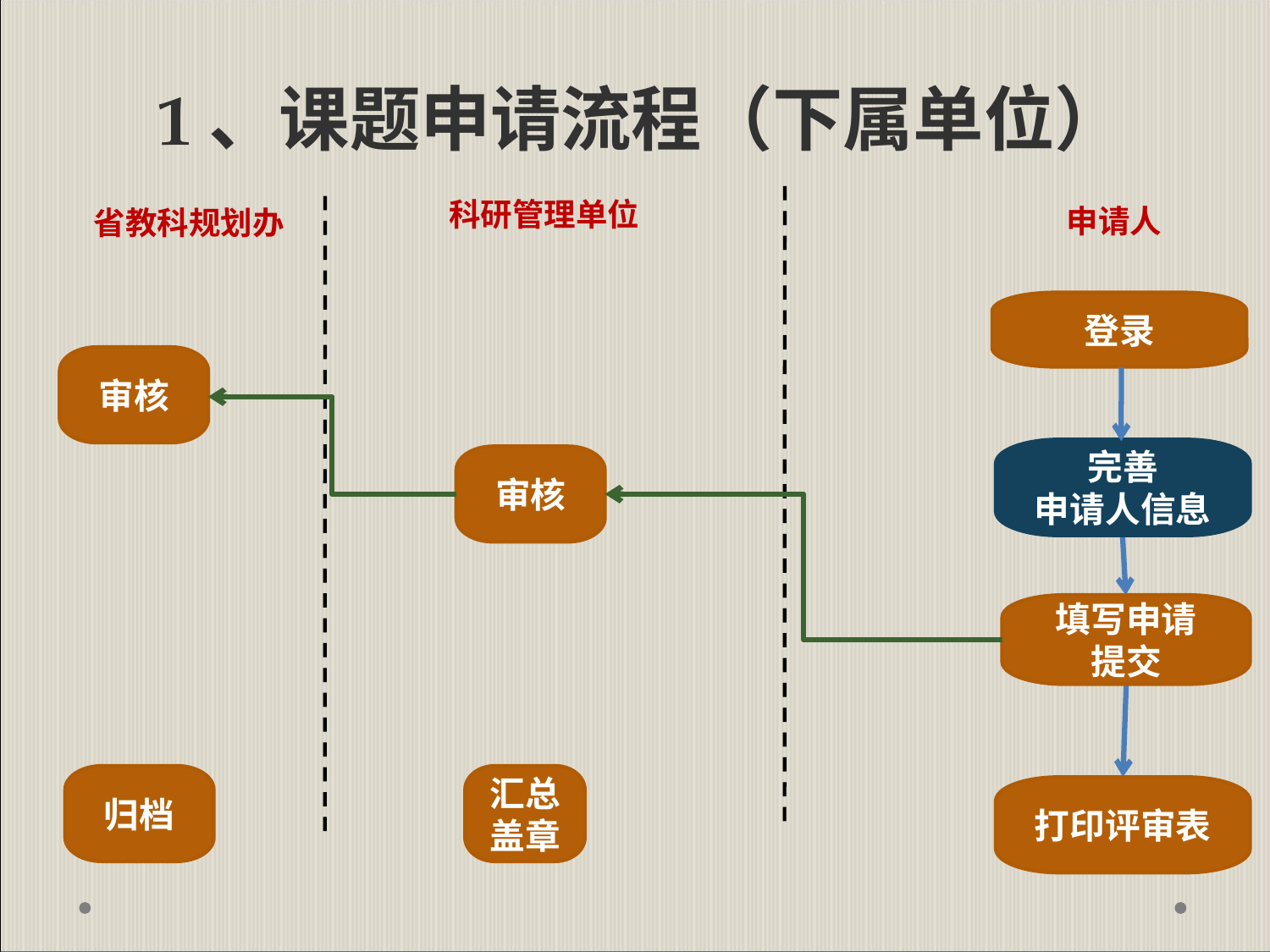

# 1、课题申请流程（下属单位）
科研管理单位
申请人
登录
完善
申请人信息
填写申请
提交
打印评审表
省教科规划办

审核

审核

归档
汇总盖章